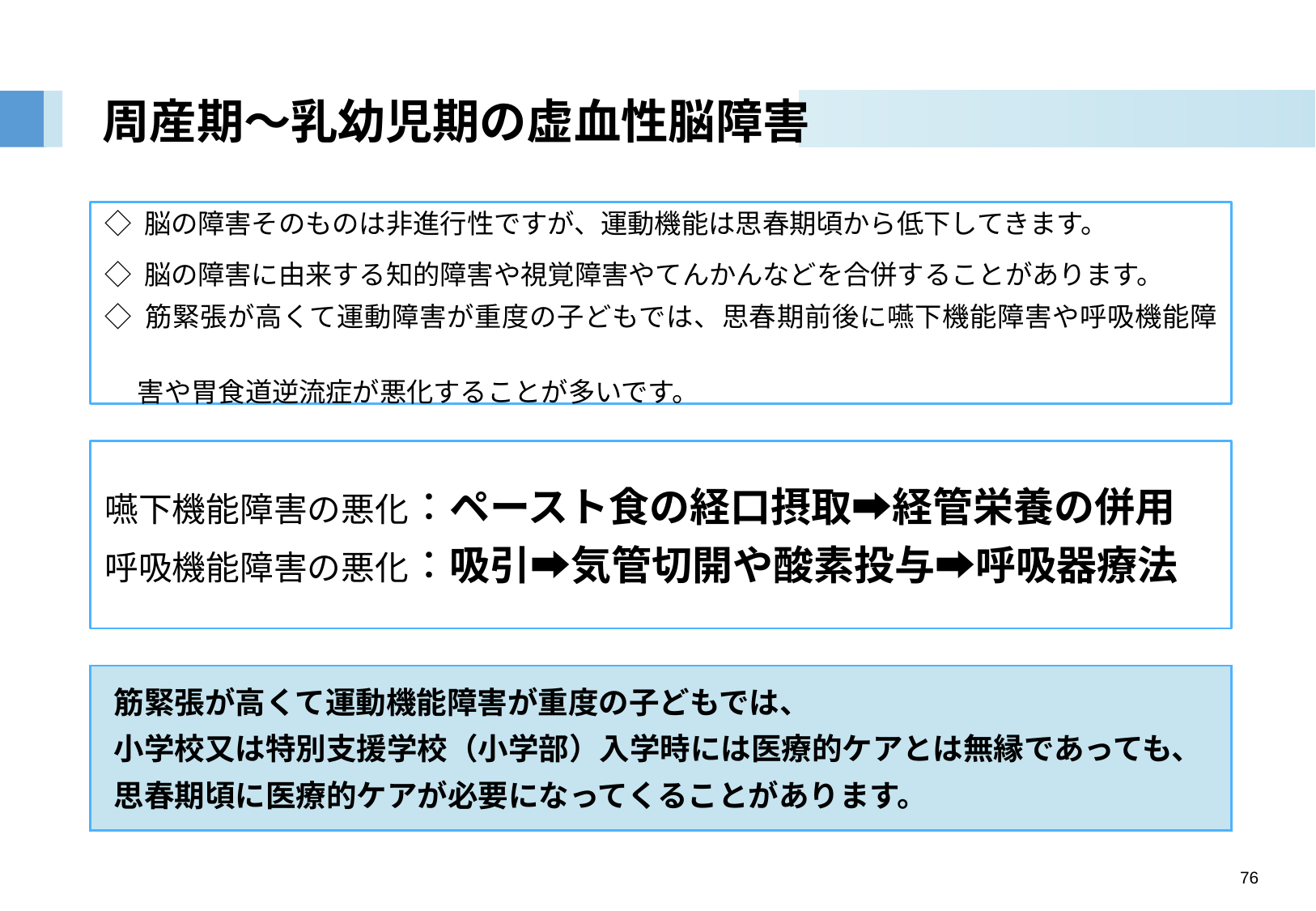

# 周産期〜乳幼児期の虚血性脳障害
◇ 脳の障害そのものは非進行性ですが、運動機能は思春期頃から低下してきます。
◇ 脳の障害に由来する知的障害や視覚障害やてんかんなどを合併することがあります。
◇ 筋緊張が高くて運動障害が重度の子どもでは、思春期前後に嚥下機能障害や呼吸機能障
　 害や胃食道逆流症が悪化することが多いです。
嚥下機能障害の悪化：ペースト食の経口摂取➡️経管栄養の併用
呼吸機能障害の悪化：吸引➡️気管切開や酸素投与➡︎呼吸器療法
筋緊張が高くて運動機能障害が重度の子どもでは、
小学校又は特別支援学校（小学部）入学時には医療的ケアとは無縁であっても、
思春期頃に医療的ケアが必要になってくることがあります。
76